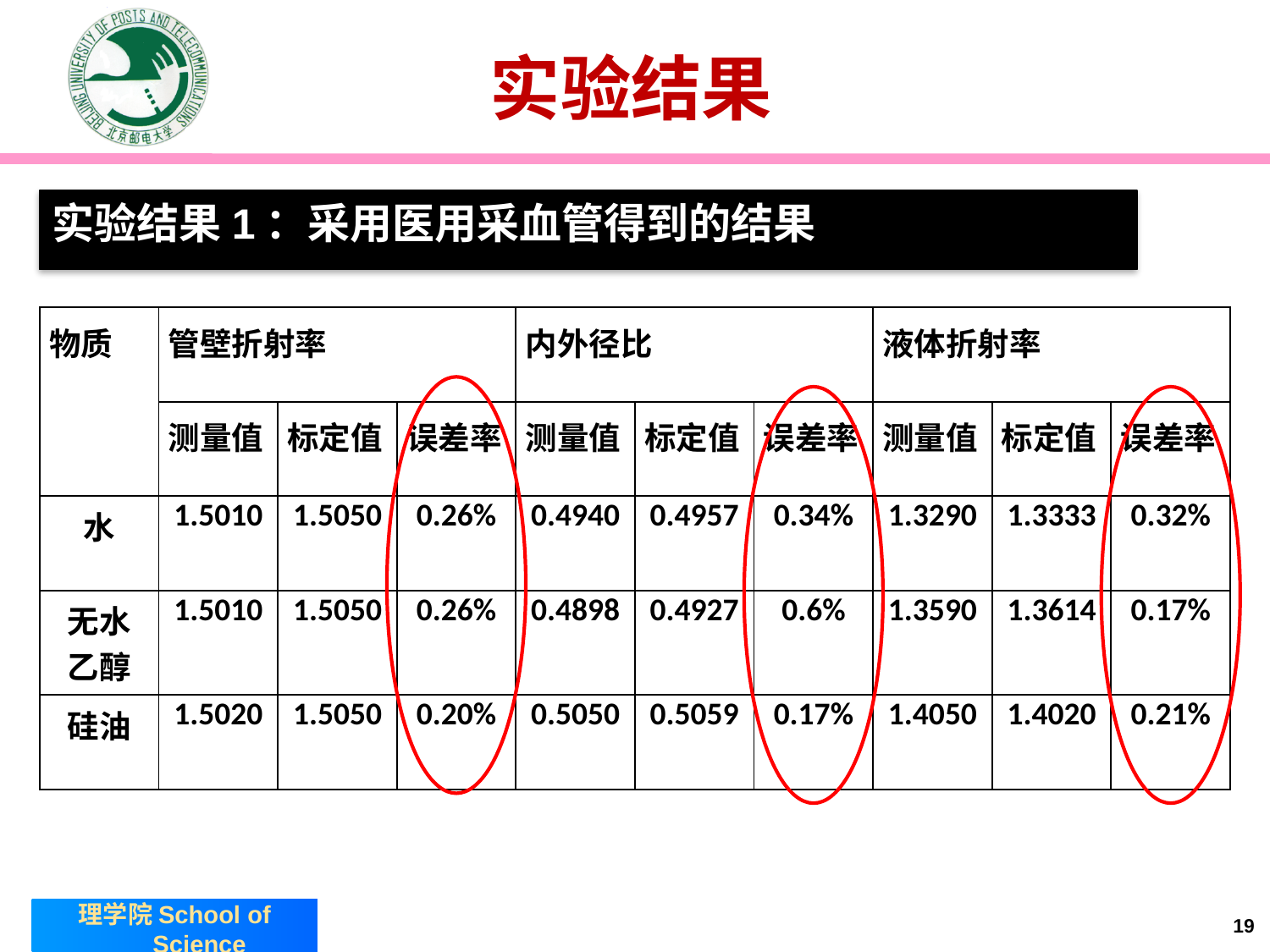

实验结果
实验结果1：采用医用采血管得到的结果
| 物质 | 管壁折射率 |  |  | 内外径比 |  |  | 液体折射率 |  |  |
| --- | --- | --- | --- | --- | --- | --- | --- | --- | --- |
|  | 测量值 | 标定值 | 误差率 | 测量值 | 标定值 | 误差率 | 测量值 | 标定值 | 误差率 |
| 水 | 1.5010 | 1.5050 | 0.26% | 0.4940 | 0.4957 | 0.34% | 1.3290 | 1.3333 | 0.32% |
| 无水 乙醇 | 1.5010 | 1.5050 | 0.26% | 0.4898 | 0.4927 | 0.6% | 1.3590 | 1.3614 | 0.17% |
| 硅油 | 1.5020 | 1.5050 | 0.20% | 0.5050 | 0.5059 | 0.17% | 1.4050 | 1.4020 | 0.21% |